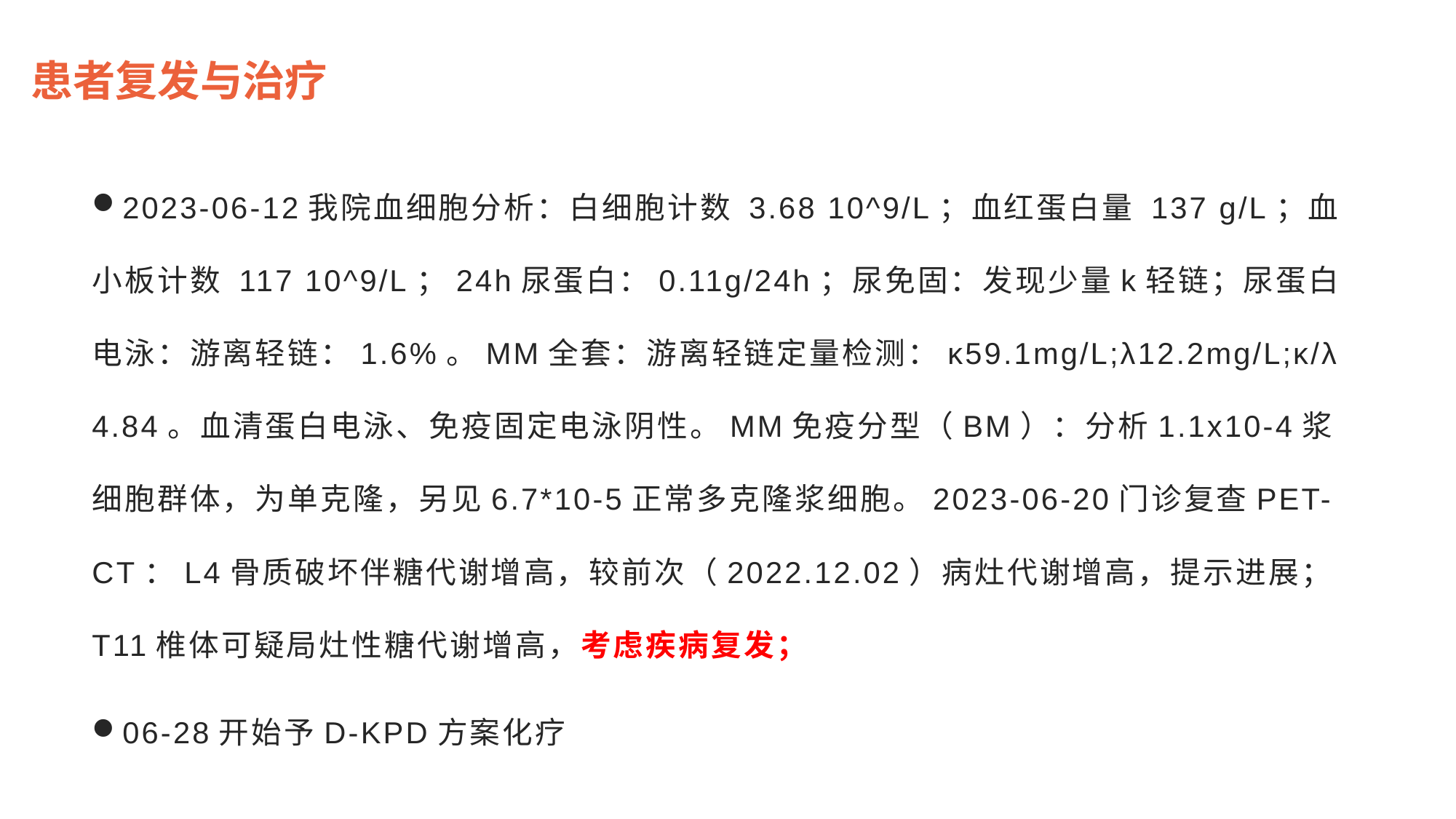

患者复发与治疗
2023-06-12我院血细胞分析：白细胞计数 3.68 10^9/L；血红蛋白量 137 g/L；血小板计数 117 10^9/L；24h尿蛋白：0.11g/24h；尿免固：发现少量k轻链；尿蛋白电泳：游离轻链：1.6%。MM全套：游离轻链定量检测：κ59.1mg/L;λ12.2mg/L;κ/λ 4.84。血清蛋白电泳、免疫固定电泳阴性。MM免疫分型（BM）：分析1.1x10-4浆细胞群体，为单克隆，另见6.7*10-5正常多克隆浆细胞。2023-06-20门诊复查PET-CT：L4骨质破坏伴糖代谢增高，较前次（2022.12.02）病灶代谢增高，提示进展；T11椎体可疑局灶性糖代谢增高，考虑疾病复发；
06-28开始予D-KPD方案化疗